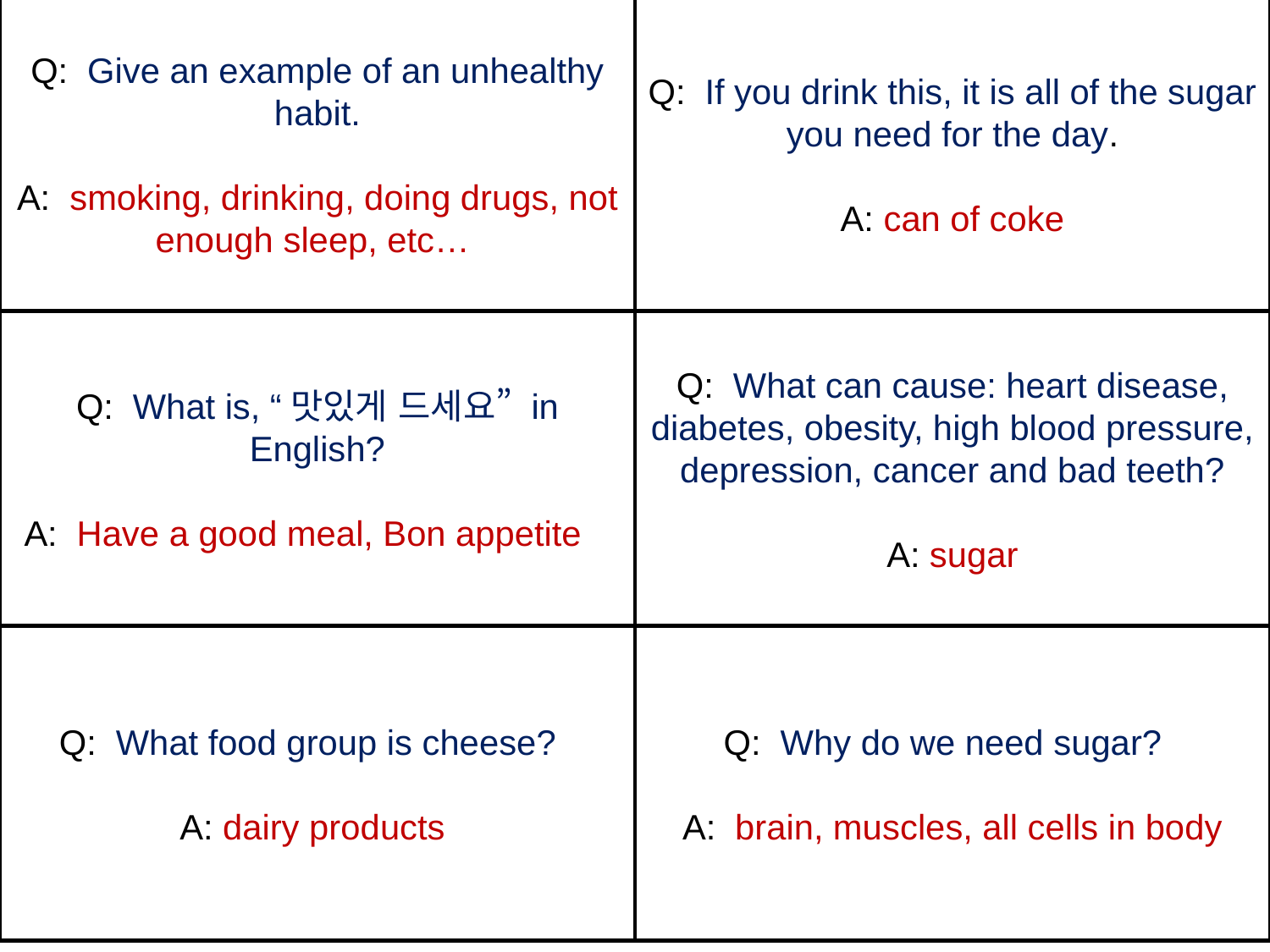

# Q:  Give an example of an unhealthy habit. A:  smoking, drinking, doing drugs, not enough sleep, etc…
Q:  If you drink this, it is all of the sugar you need for the day.

A: can of coke
Q:  What is, “맛있게 드세요” in English?

A:  Have a good meal, Bon appetite
Q:  What can cause: heart disease, diabetes, obesity, high blood pressure, depression, cancer and bad teeth?
A: sugar
Q:  What food group is cheese?

A: dairy products
Q:  Why do we need sugar?

A:  brain, muscles, all cells in body